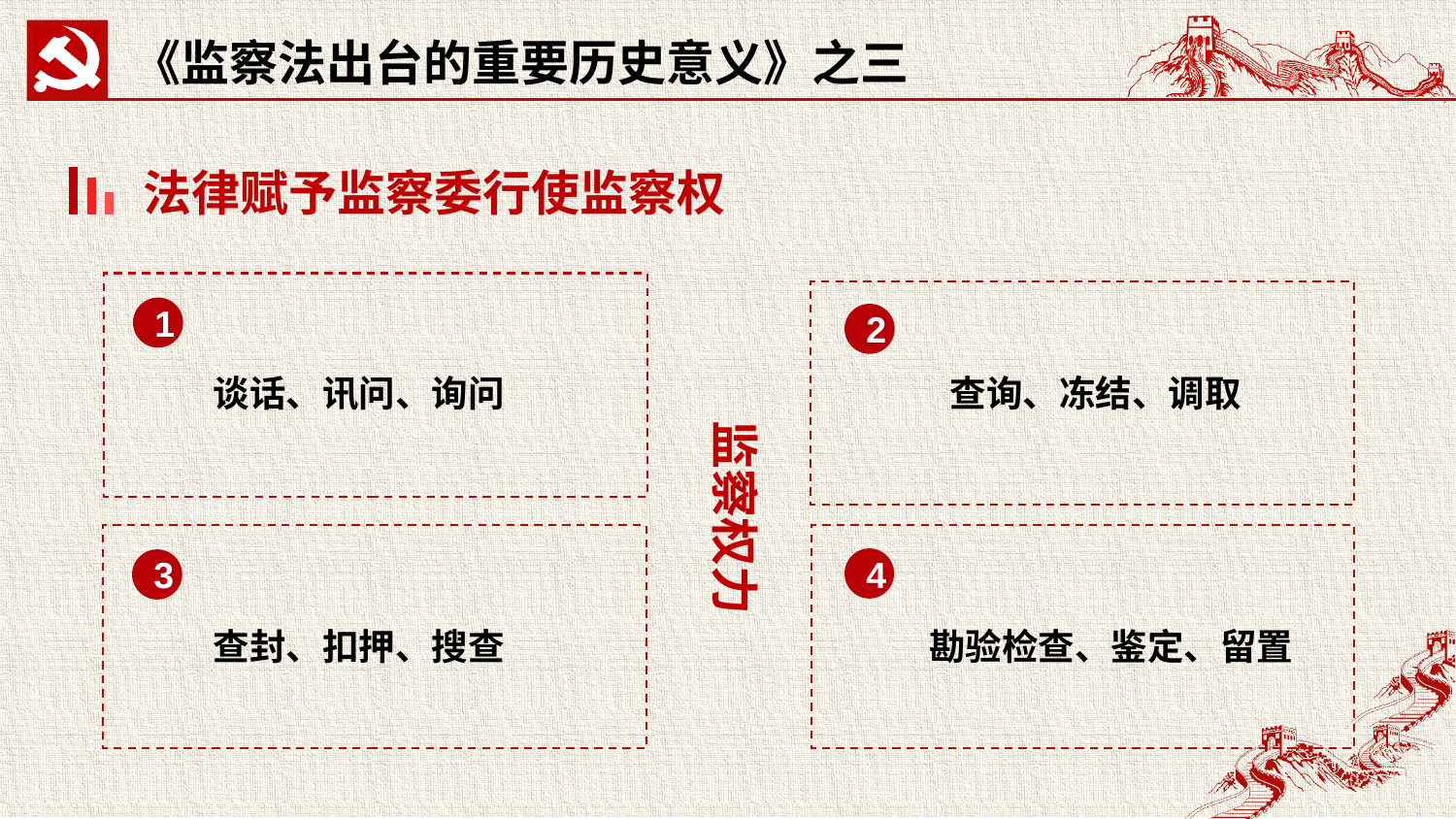

《监察法出台的重要历史意义》之三
法律赋予监察委行使监察权

1
谈话、讯问、询问

2

查询、冻结、调取
监察权力

3

4
查封、扣押、搜查
勘验检查、鉴定、留置